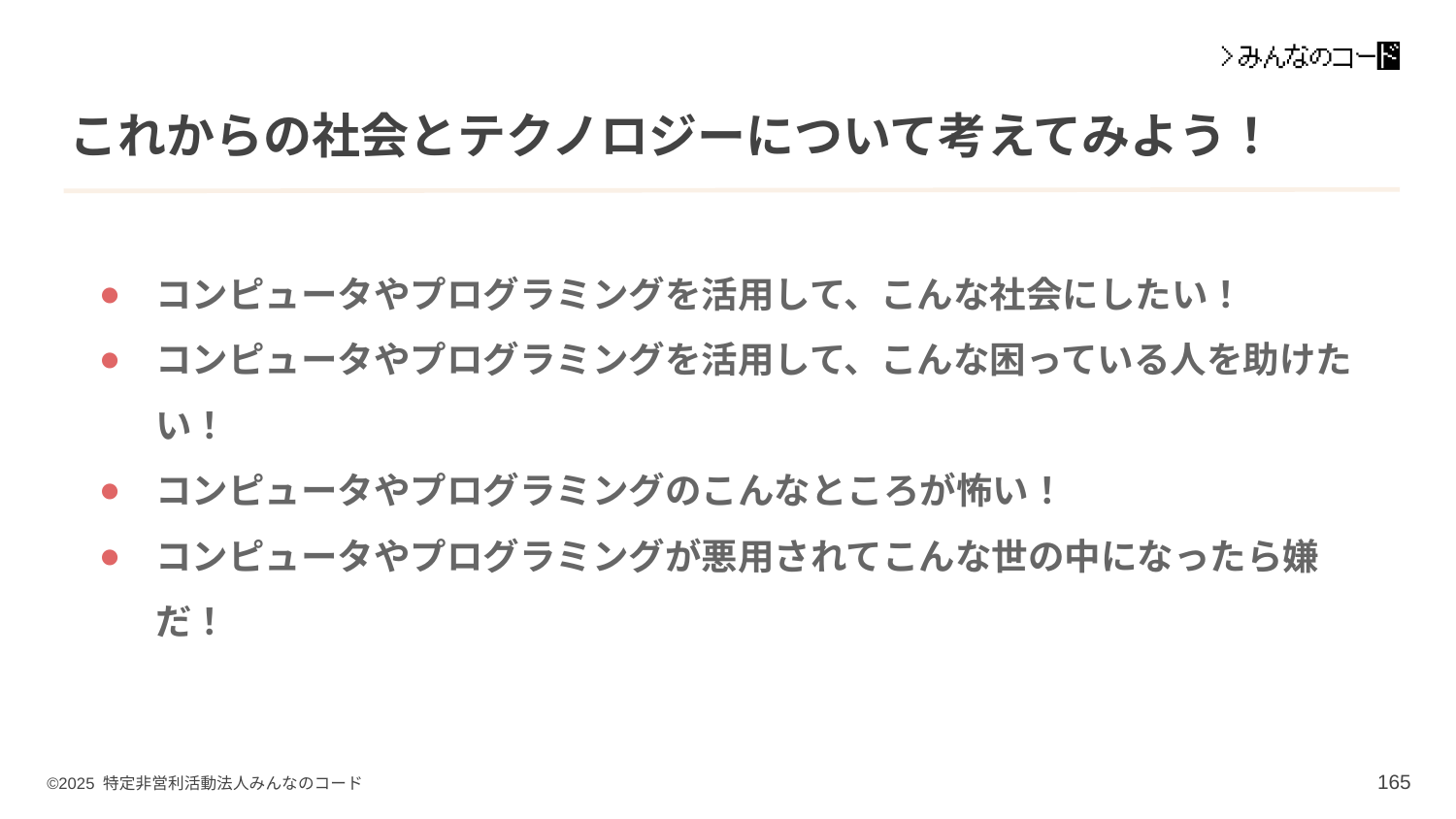

# これからの社会とテクノロジーについて考えてみよう！
コンピュータやプログラミングを活用して、こんな社会にしたい！
コンピュータやプログラミングを活用して、こんな困っている人を助けたい！
コンピュータやプログラミングのこんなところが怖い！
コンピュータやプログラミングが悪用されてこんな世の中になったら嫌だ！